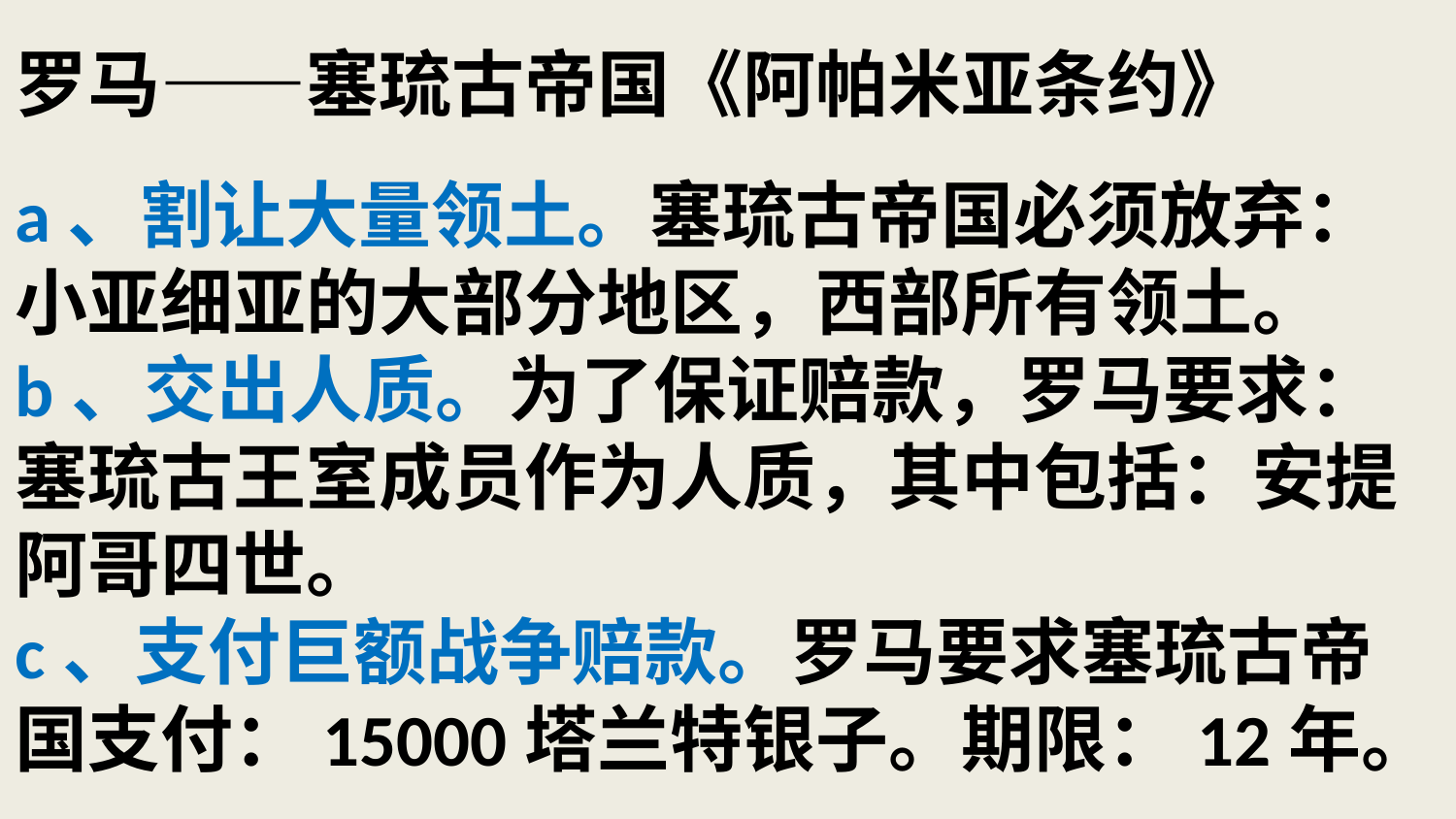

# 罗马——塞琉古帝国《阿帕米亚条约》 a、割让大量领土。塞琉古帝国必须放弃：小亚细亚的大部分地区，西部所有领土。 b、交出人质。为了保证赔款，罗马要求：塞琉古王室成员作为人质，其中包括：安提阿哥四世。 c、支付巨额战争赔款。罗马要求塞琉古帝国支付：15000塔兰特银子。期限：12年。